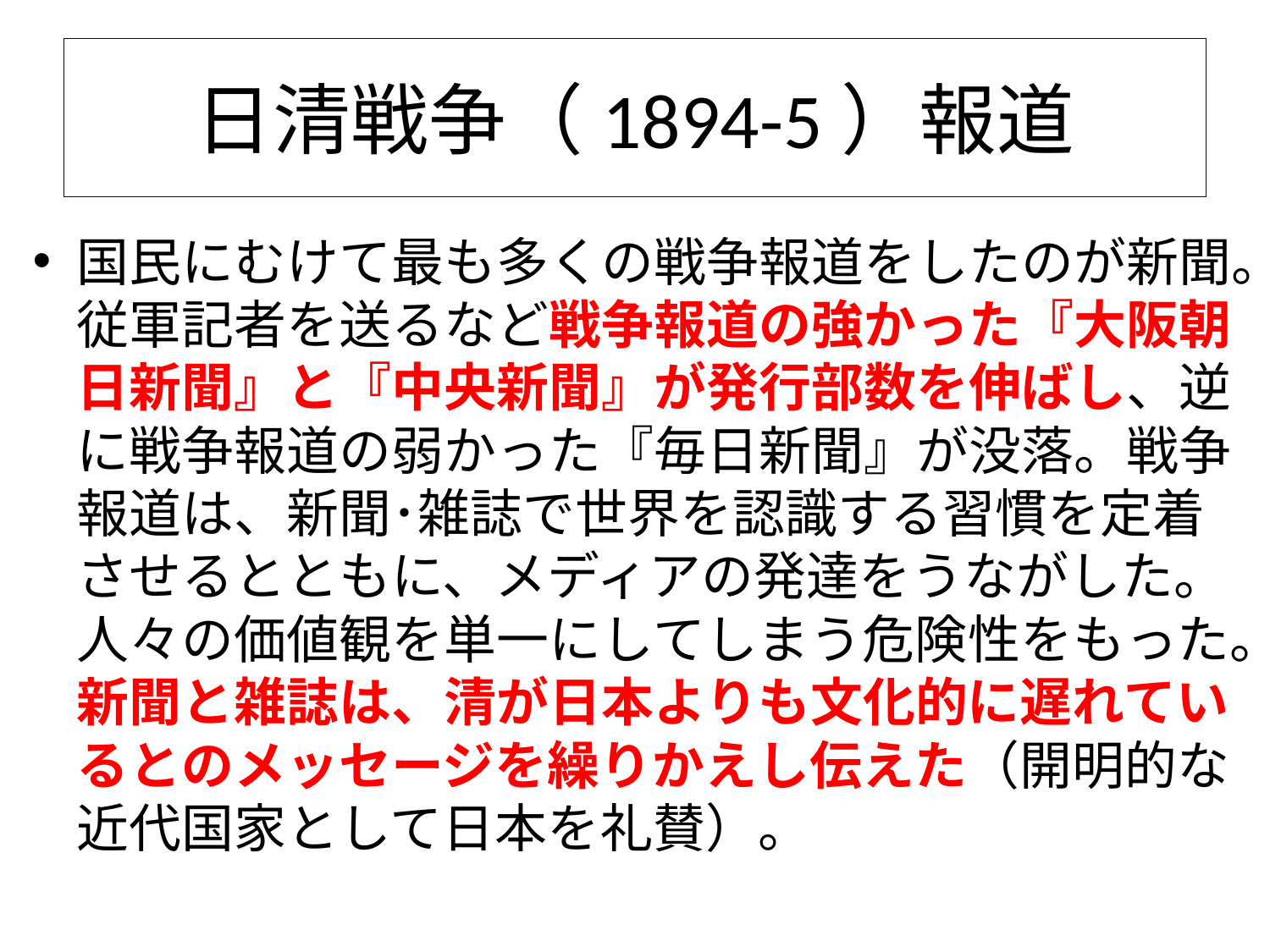

# 日清戦争（1894-5）報道
国民にむけて最も多くの戦争報道をしたのが新聞。従軍記者を送るなど戦争報道の強かった『大阪朝日新聞』と『中央新聞』が発行部数を伸ばし、逆に戦争報道の弱かった『毎日新聞』が没落。戦争報道は、新聞･雑誌で世界を認識する習慣を定着させるとともに、メディアの発達をうながした。人々の価値観を単一にしてしまう危険性をもった。新聞と雑誌は、清が日本よりも文化的に遅れているとのメッセージを繰りかえし伝えた（開明的な近代国家として日本を礼賛）。